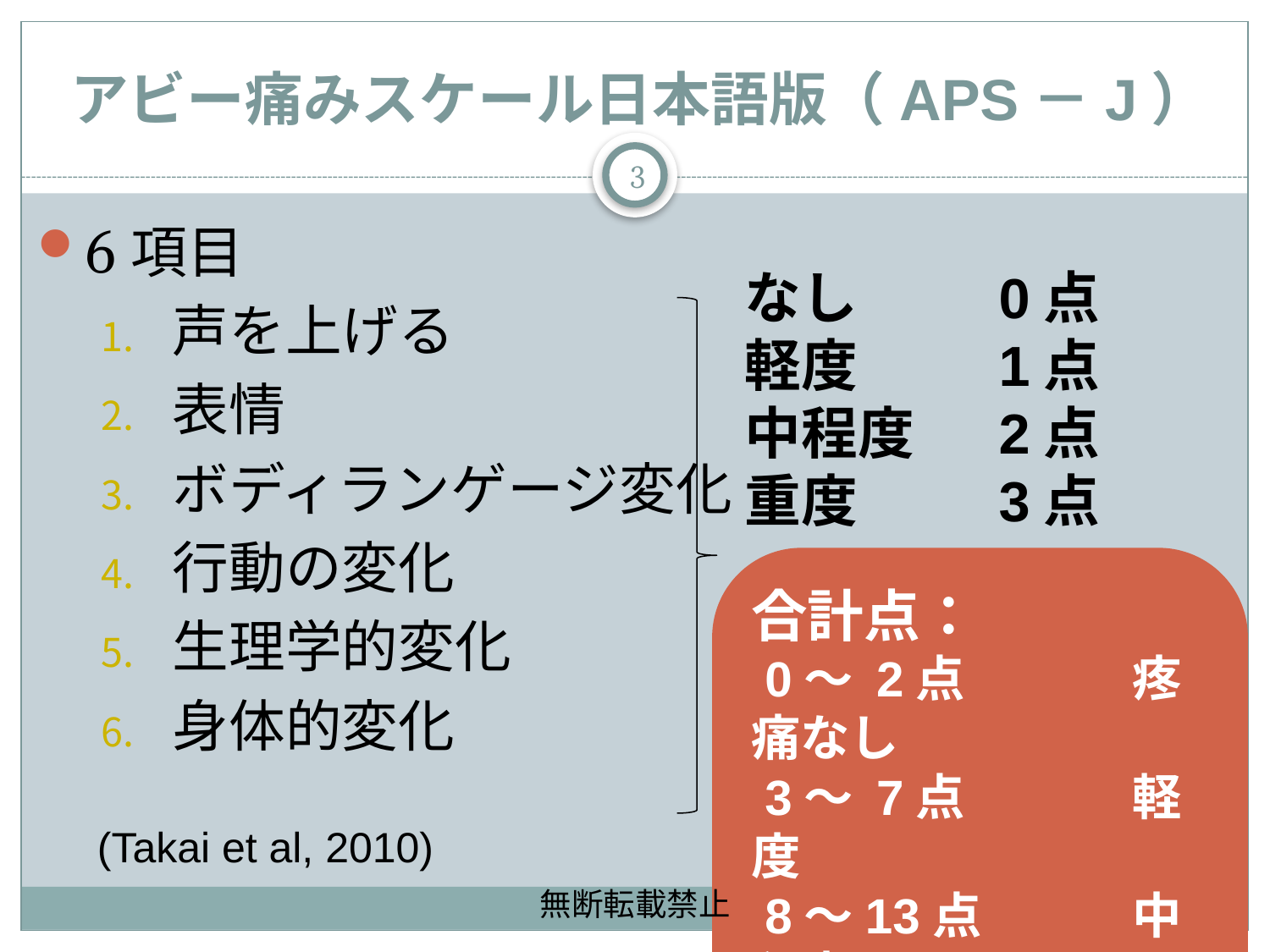

# アビー痛みスケール日本語版（APS－J）
3
6項目
声を上げる
表情
ボディランゲージ変化
行動の変化
生理学的変化
身体的変化

なし　　 	0点
軽度　　	1点
中程度　	2点
重度　　	3点

合計点：
 0～ 2点　	疼痛なし
 3～ 7点　	軽度
 8～13点　	中程度
14～１８点	重度
(Takai et al, 2010)
無断転載禁止